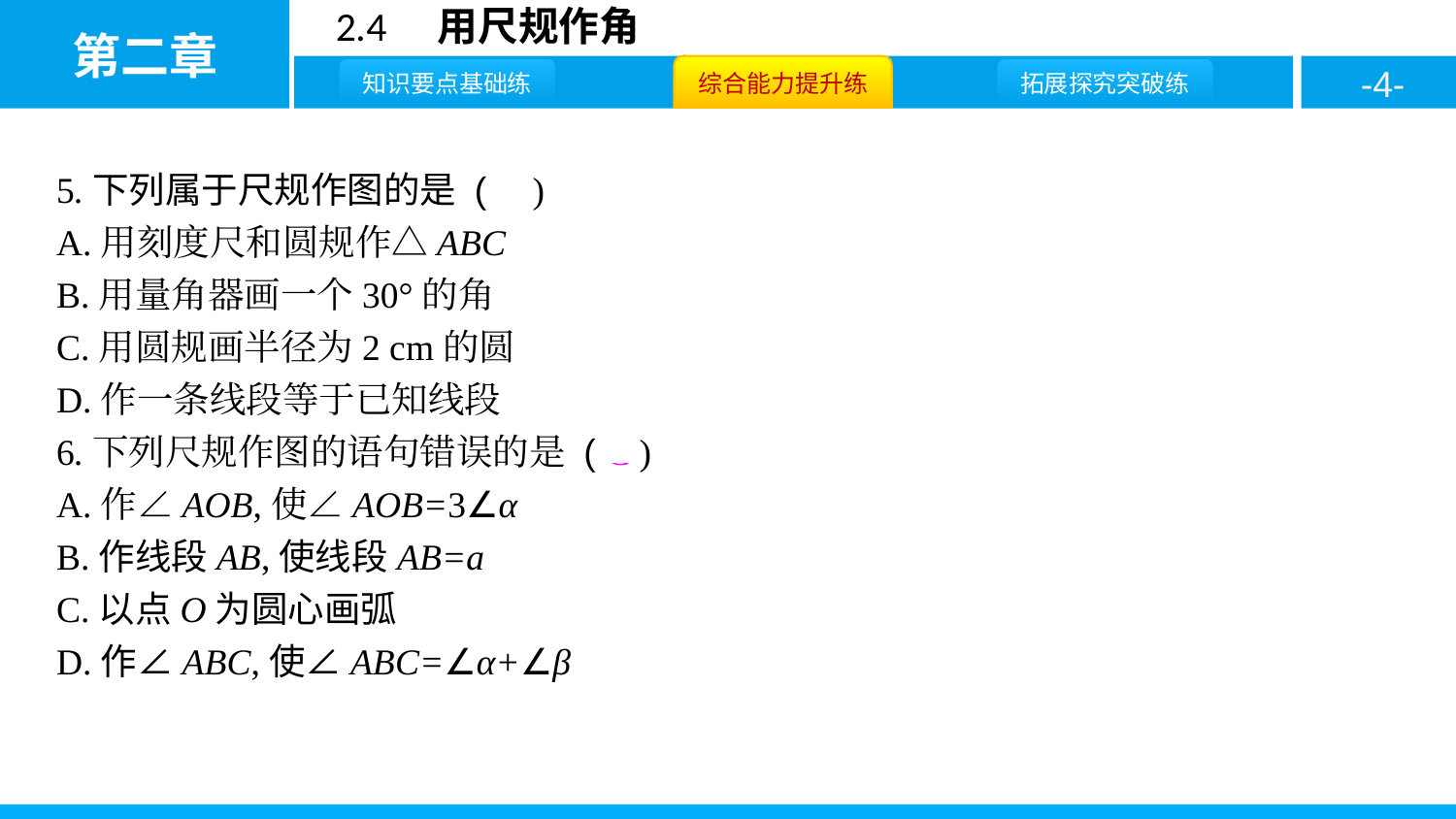

5.下列属于尺规作图的是 ( D )
A.用刻度尺和圆规作△ABC
B.用量角器画一个30°的角
C.用圆规画半径为2 cm的圆
D.作一条线段等于已知线段
6.下列尺规作图的语句错误的是 ( C )
A.作∠AOB,使∠AOB=3∠α
B.作线段AB,使线段AB=a
C.以点O为圆心画弧
D.作∠ABC,使∠ABC=∠α+∠β